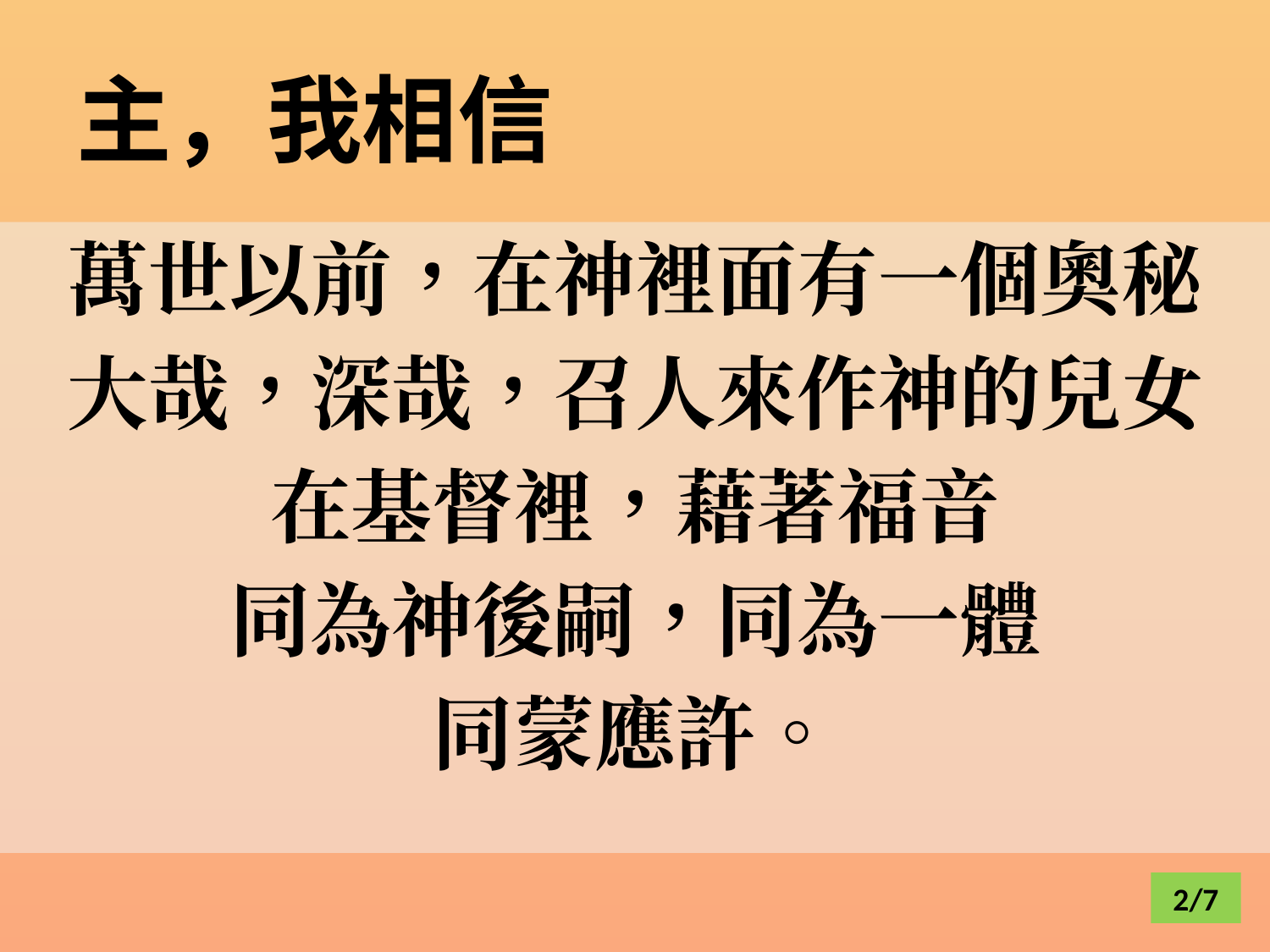

# 主，我相信
萬世以前，在神裡面有一個奧秘
大哉，深哉，召人來作神的兒女
在基督裡，藉著福音
同為神後嗣，同為一體
同蒙應許。
2/7